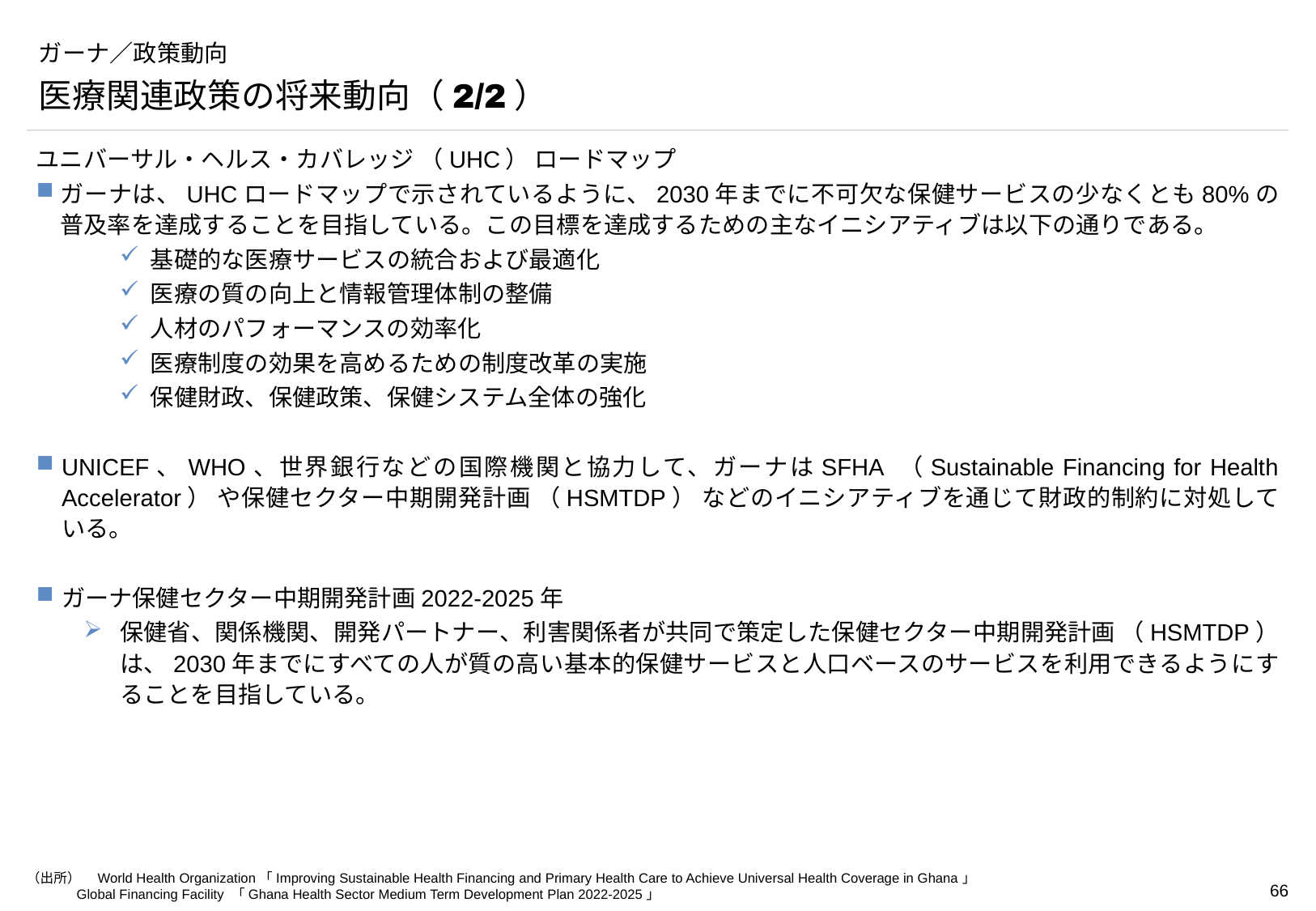

# ガーナ／政策動向
医療関連政策の将来動向（2/2）
ユニバーサル・ヘルス・カバレッジ （UHC） ロードマップ
ガーナは、UHCロードマップで示されているように、2030年までに不可欠な保健サービスの少なくとも80%の普及率を達成することを目指している。この目標を達成するための主なイニシアティブは以下の通りである。
 基礎的な医療サービスの統合および最適化
 医療の質の向上と情報管理体制の整備
 人材のパフォーマンスの効率化
 医療制度の効果を高めるための制度改革の実施
 保健財政、保健政策、保健システム全体の強化

UNICEF、WHO、世界銀行などの国際機関と協力して、ガーナはSFHA （Sustainable Financing for Health Accelerator） や保健セクター中期開発計画 （HSMTDP） などのイニシアティブを通じて財政的制約に対処している。

ガーナ保健セクター中期開発計画2022-2025年
保健省、関係機関、開発パートナー、利害関係者が共同で策定した保健セクター中期開発計画 （HSMTDP） は、2030年までにすべての人が質の高い基本的保健サービスと人口ベースのサービスを利用できるようにすることを目指している。
（出所）　World Health Organization「Improving Sustainable Health Financing and Primary Health Care to Achieve Universal Health Coverage in Ghana」
             Global Financing Facility 「Ghana Health Sector Medium Term Development Plan 2022-2025」